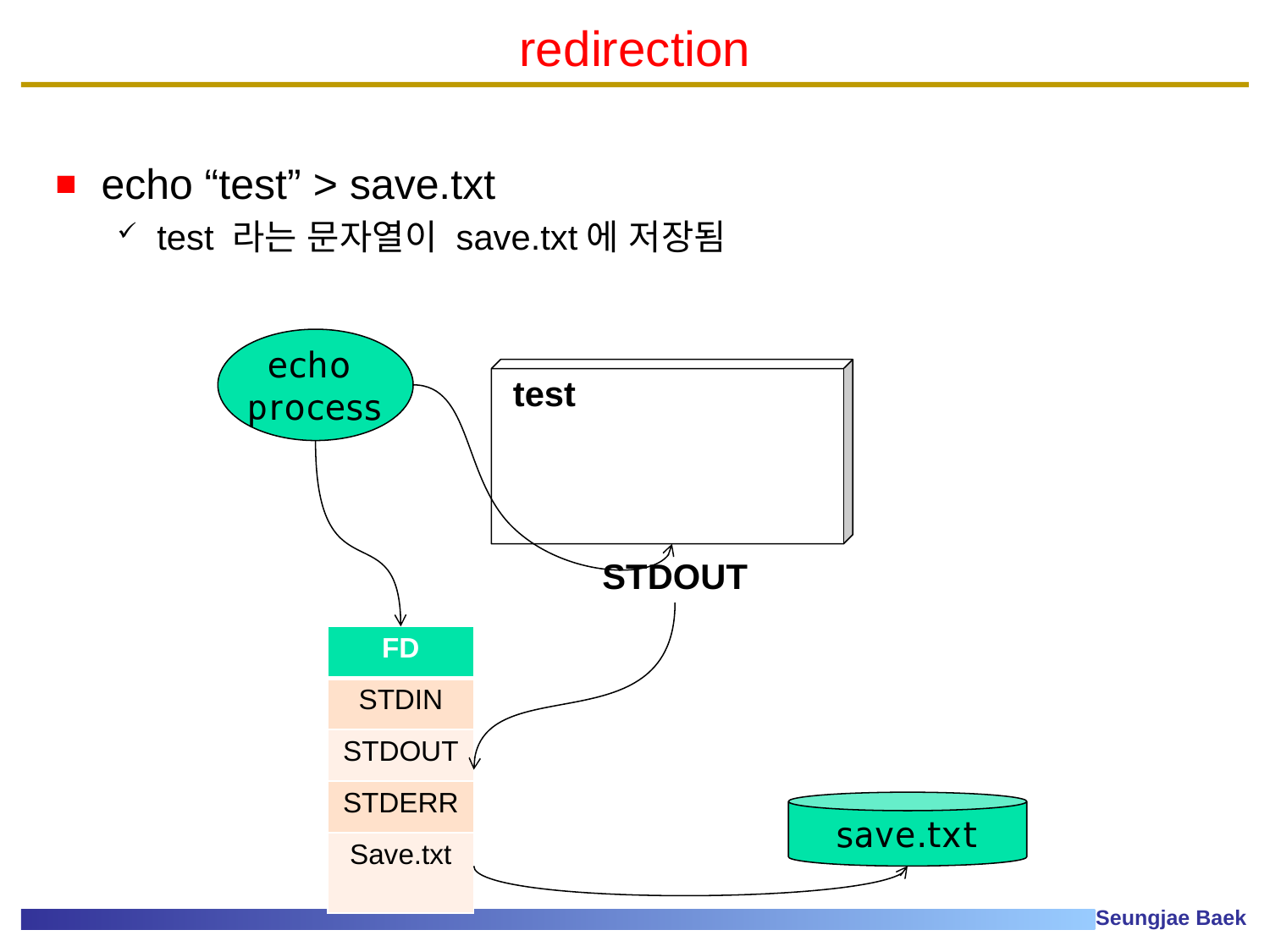

# redirection
echo “test” > save.txt
test 라는 문자열이 save.txt에 저장됨
echo
process

test
STDOUT
| FD |
| --- |
| STDIN |
| STDOUT |
| STDERR |
| Save.txt |
save.txt